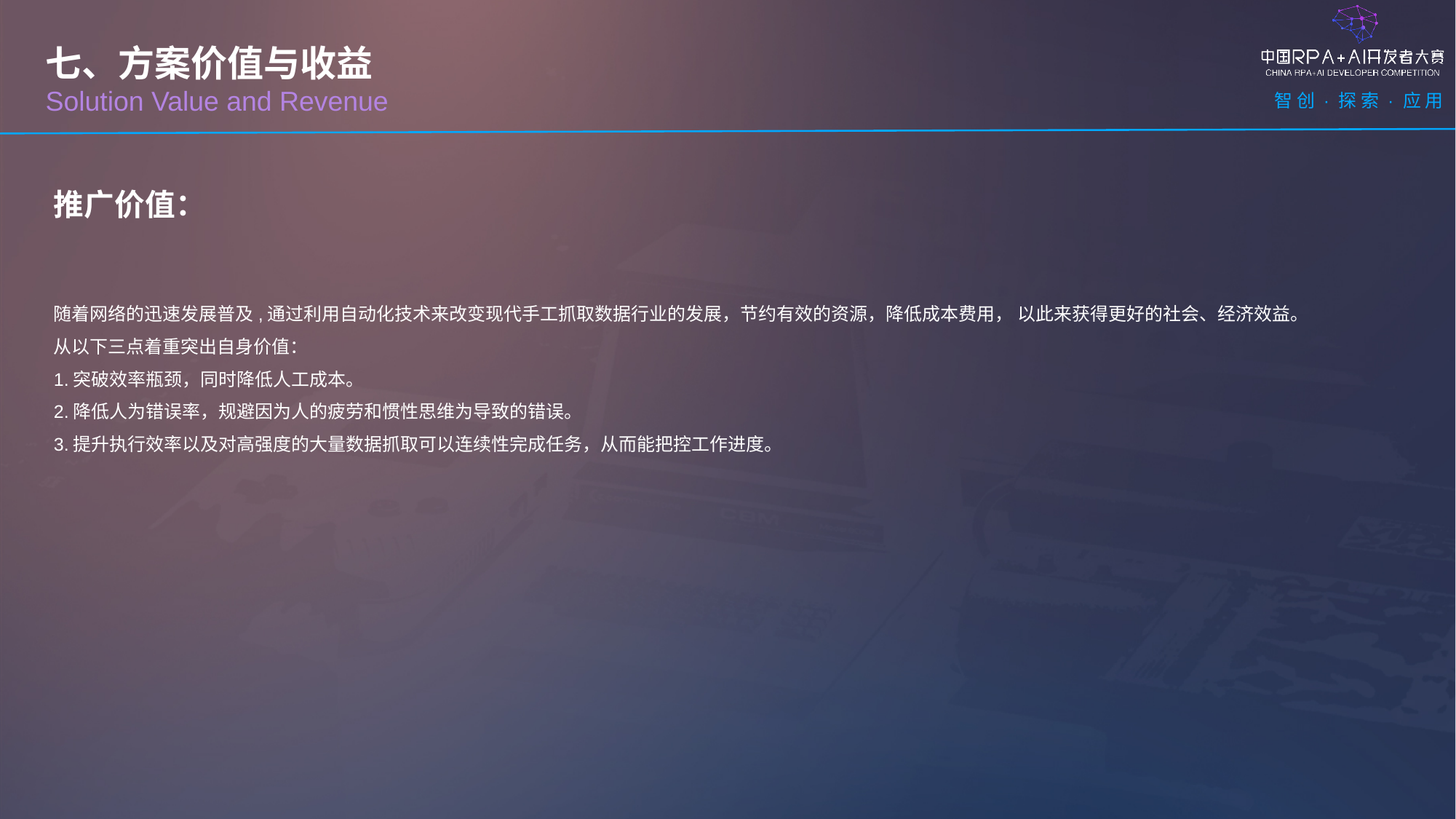

七、方案价值与收益
Solution Value and Revenue
推广价值：
随着网络的迅速发展普及,通过利用自动化技术来改变现代手工抓取数据行业的发展，节约有效的资源，降低成本费用， 以此来获得更好的社会、经济效益。
从以下三点着重突出自身价值：
1.突破效率瓶颈，同时降低人工成本。
2.降低人为错误率，规避因为人的疲劳和惯性思维为导致的错误。
3.提升执行效率以及对高强度的大量数据抓取可以连续性完成任务，从而能把控工作进度。